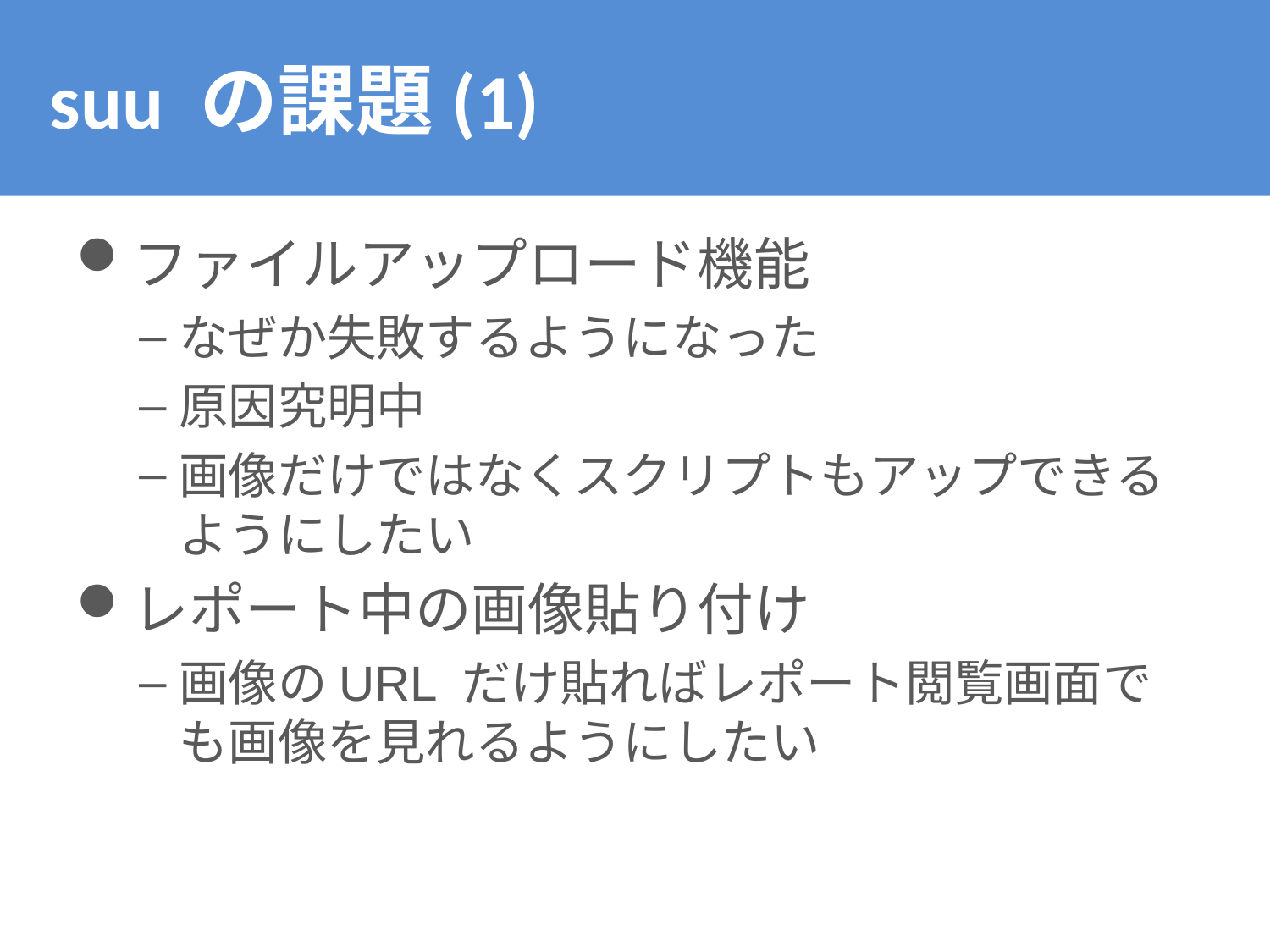

# suu の課題(1)
ファイルアップロード機能
なぜか失敗するようになった
原因究明中
画像だけではなくスクリプトもアップできるようにしたい
レポート中の画像貼り付け
画像のURL だけ貼ればレポート閲覧画面でも画像を見れるようにしたい